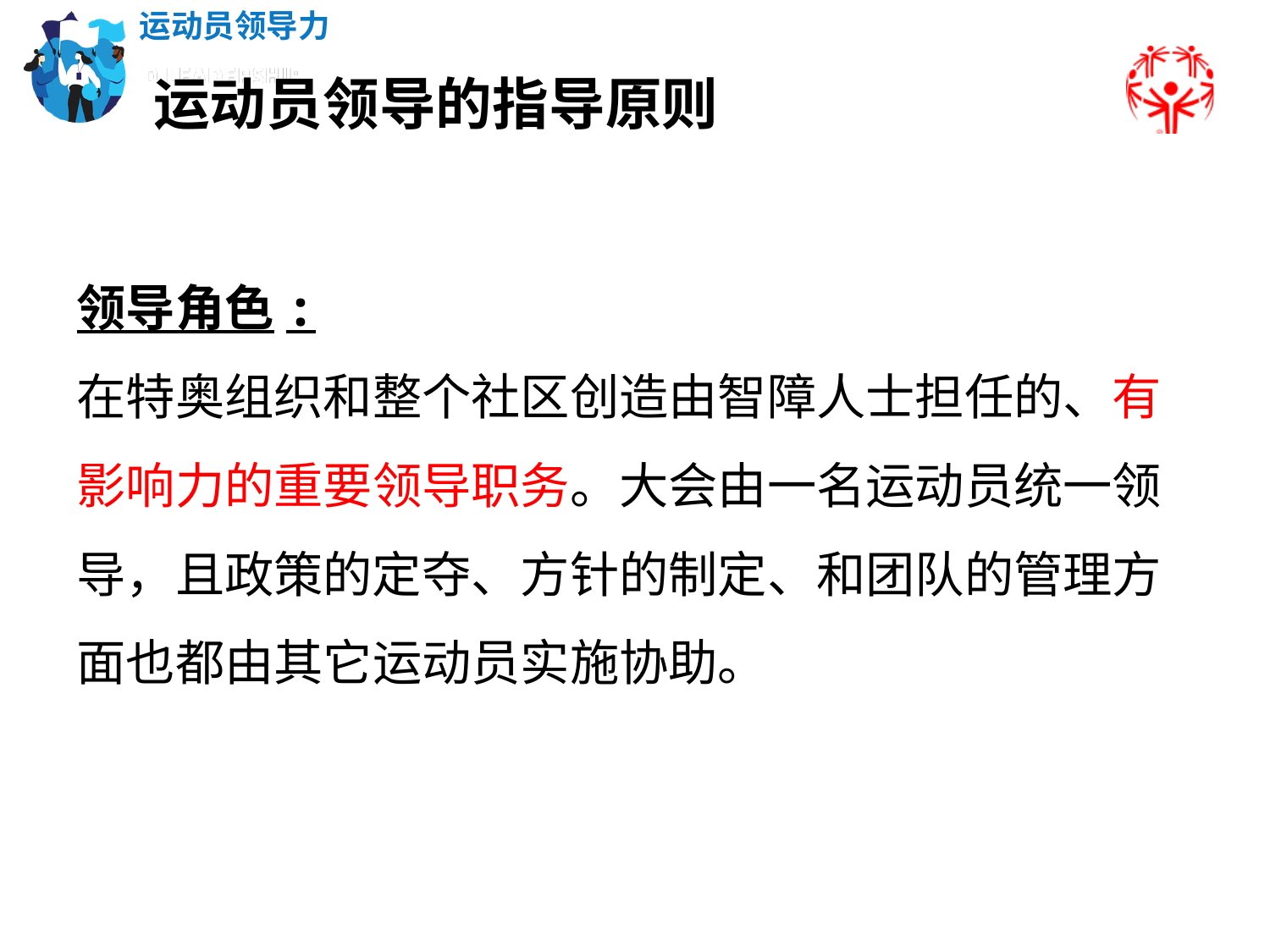

运动员领导力
LIDERAZGO DE ATLETAS
运动员领导的指导原则
领导角色:
在特奥组织和整个社区创造由智障人士担任的、有影响力的重要领导职务。大会由一名运动员统一领导，且政策的定夺、方针的制定、和团队的管理方面也都由其它运动员实施协助。